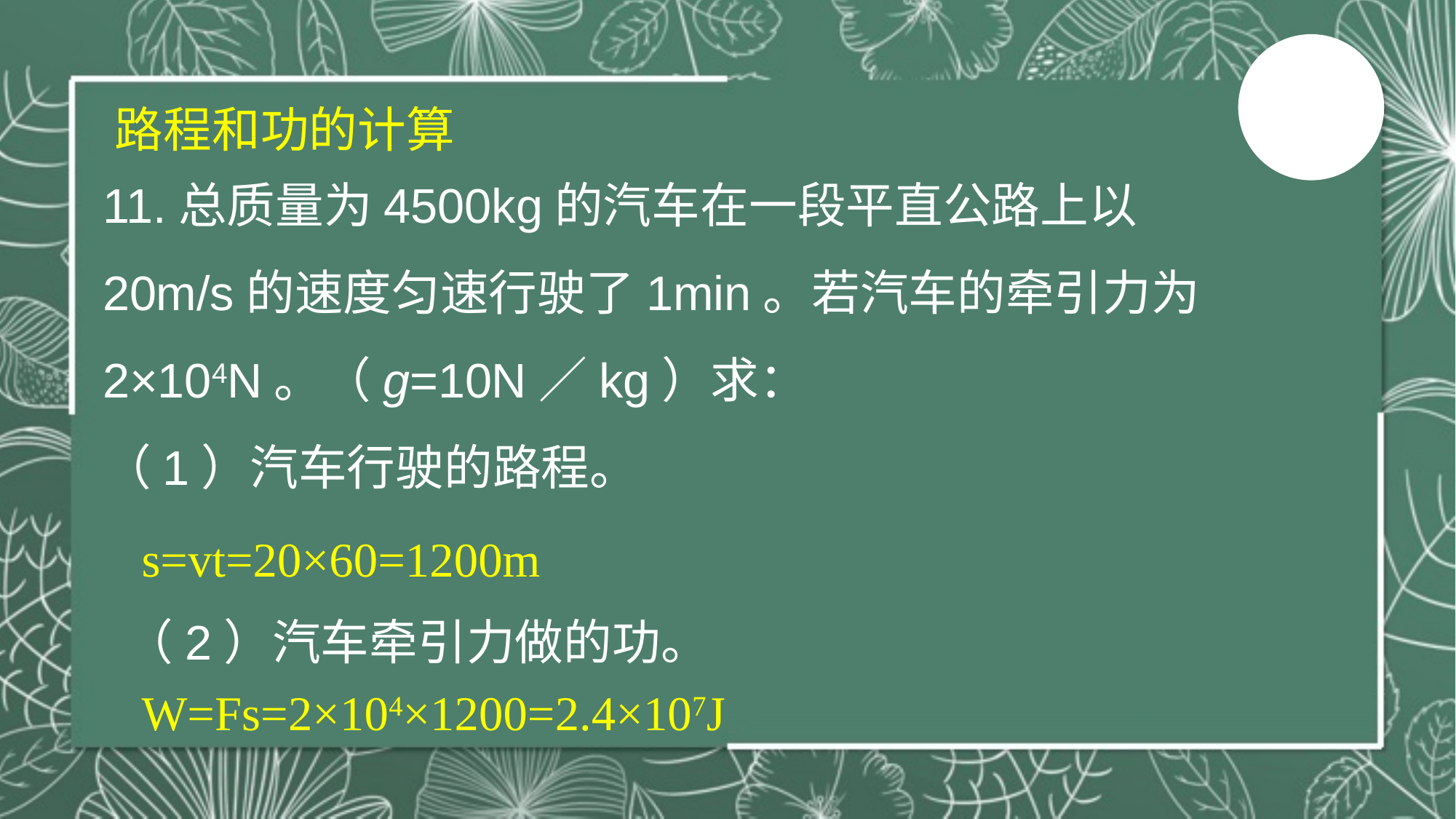

路程和功的计算
11.总质量为4500kg的汽车在一段平直公路上以20m/s的速度匀速行驶了1min。若汽车的牵引力为2×104N。（g=10N／kg）求：
（1）汽车行驶的路程。

 （2）汽车牵引力做的功。
s=vt=20×60=1200m
W=Fs=2×104×1200=2.4×107J